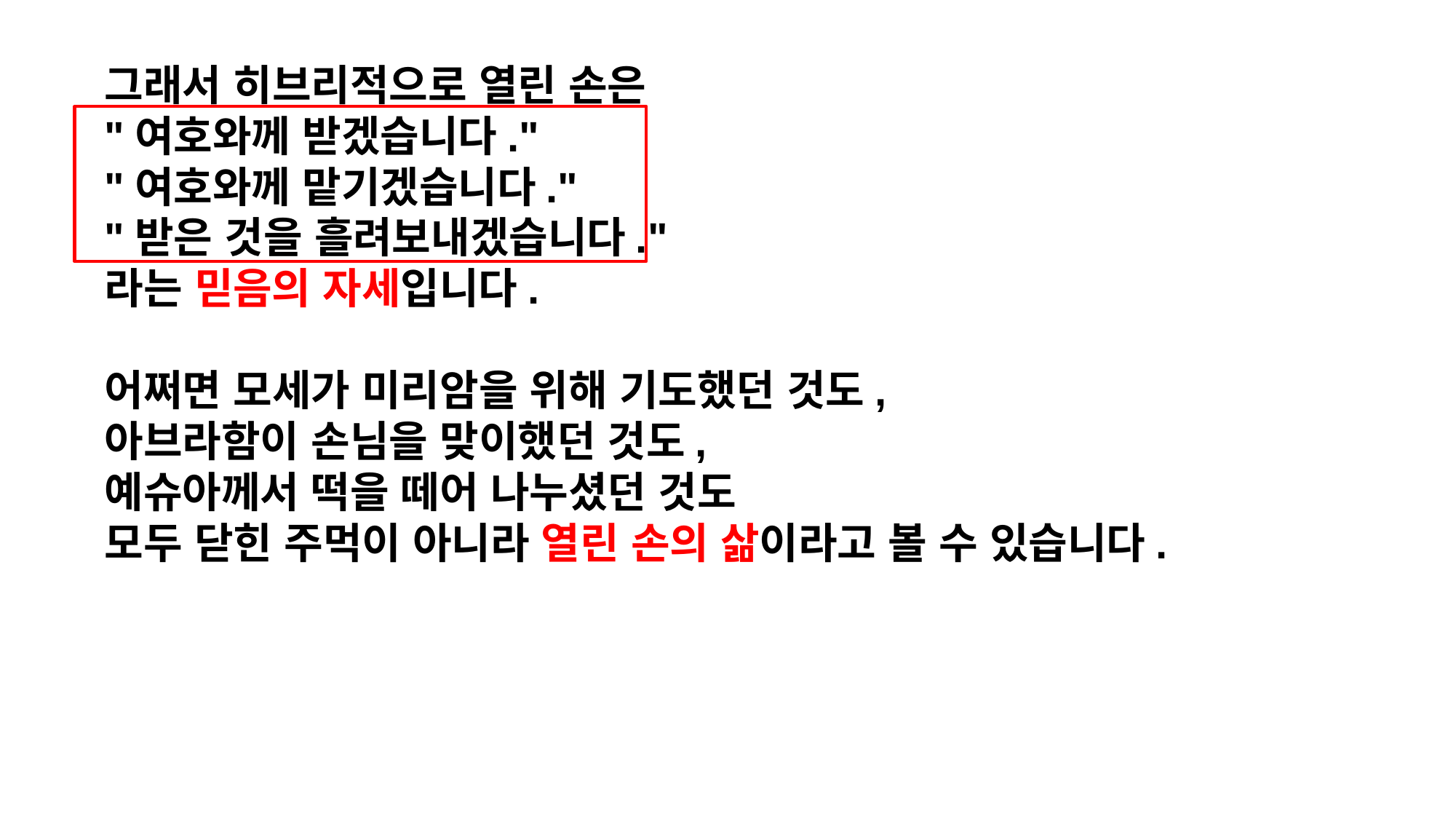

그래서 히브리적으로 열린 손은
"여호와께 받겠습니다."
"여호와께 맡기겠습니다."
"받은 것을 흘려보내겠습니다."
라는 믿음의 자세입니다.

어쩌면 모세가 미리암을 위해 기도했던 것도,
아브라함이 손님을 맞이했던 것도,
예슈아께서 떡을 떼어 나누셨던 것도
모두 닫힌 주먹이 아니라 열린 손의 삶이라고 볼 수 있습니다.